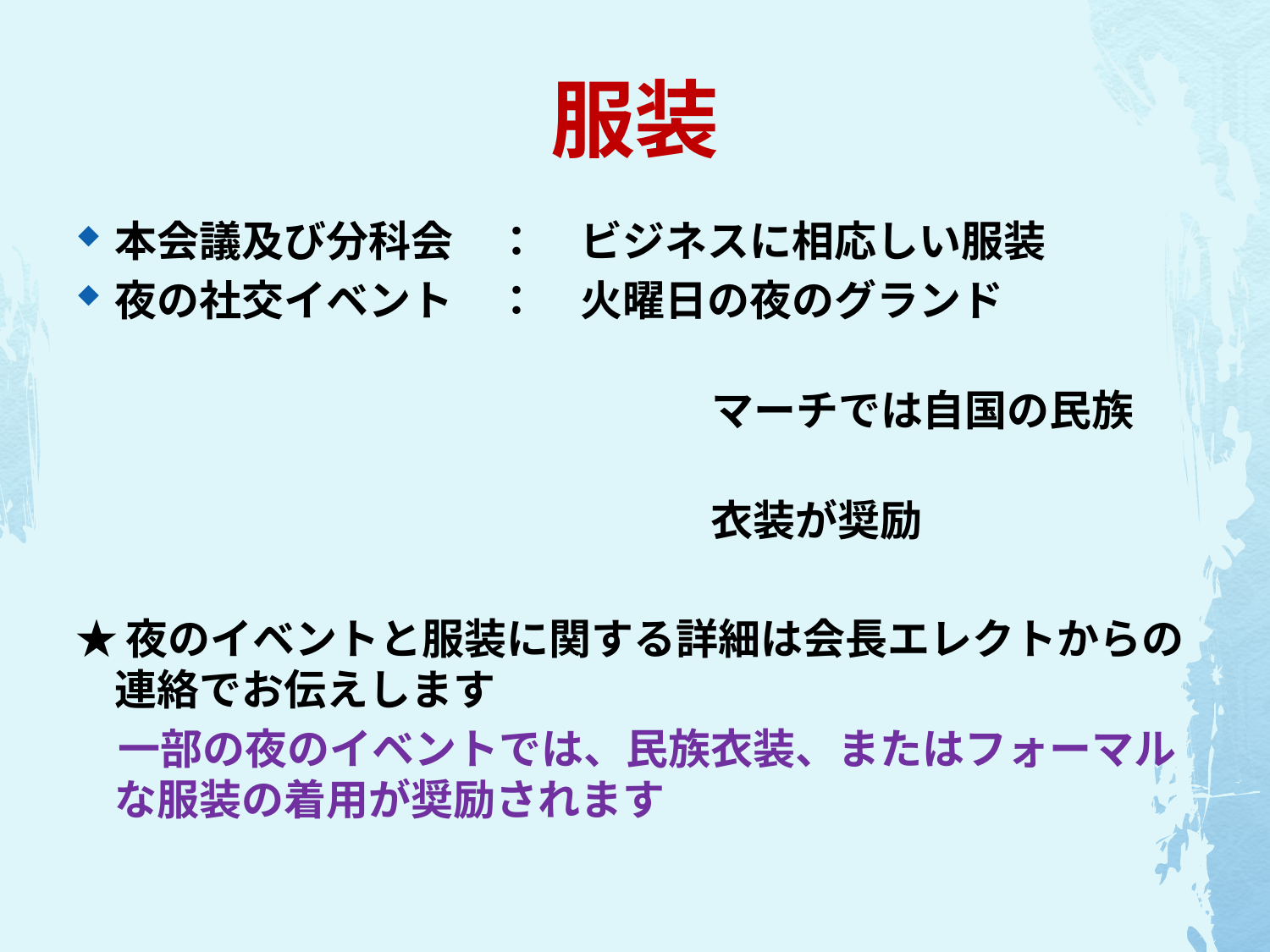

# 服装
本会議及び分科会　：　ビジネスに相応しい服装
夜の社交イベント　：　火曜日の夜のグランド
　　　　　　　　　　　　　　　マーチでは自国の民族
　　　　　　　　　　　　　　　衣装が奨励

★夜のイベントと服装に関する詳細は会長エレクトからの連絡でお伝えします
　一部の夜のイベントでは、民族衣装、またはフォーマルな服装の着用が奨励されます